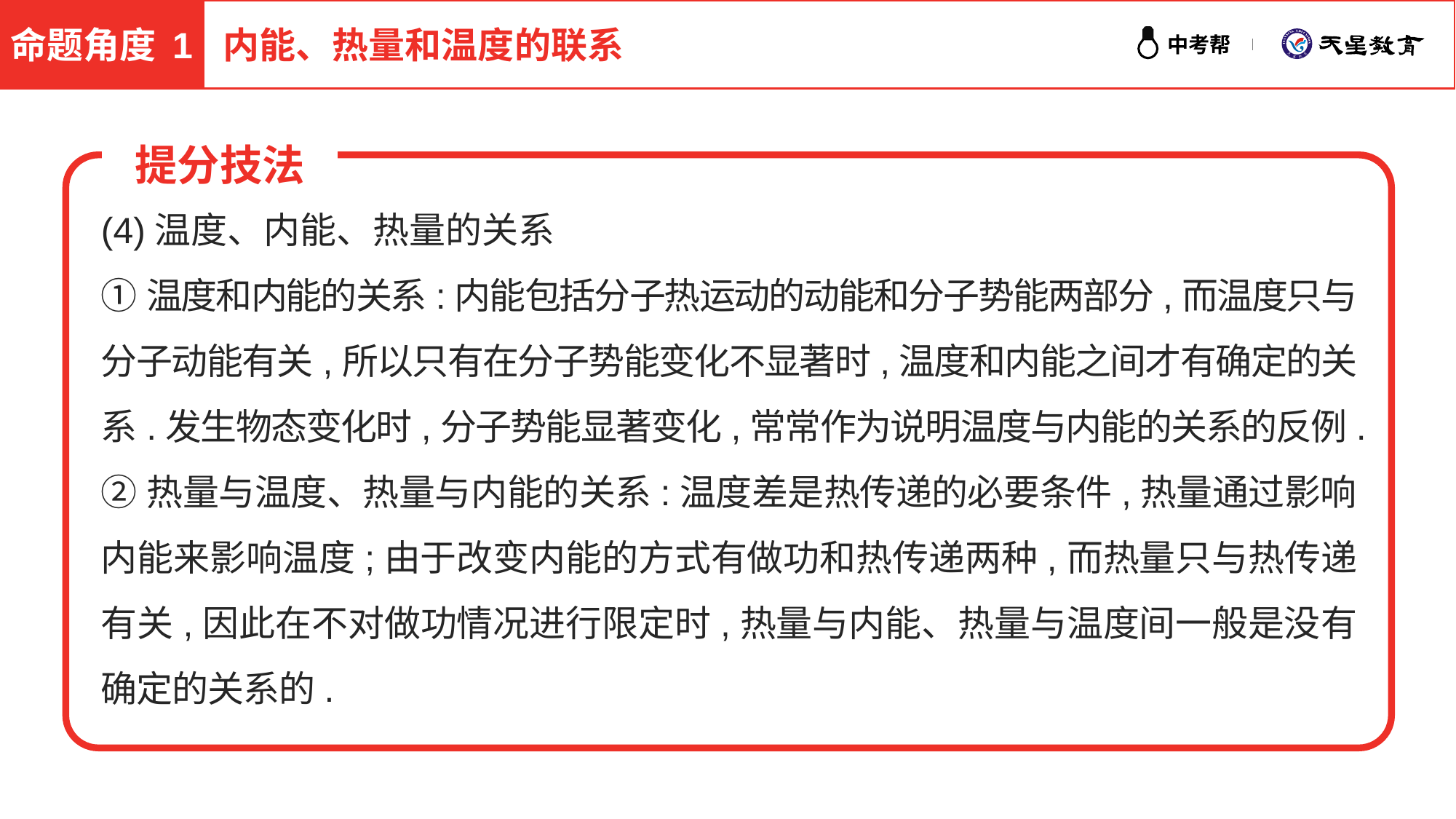

命题角度 1
内能、热量和温度的联系
提分技法

(4)温度、内能、热量的关系
①温度和内能的关系:内能包括分子热运动的动能和分子势能两部分,而温度只与分子动能有关,所以只有在分子势能变化不显著时,温度和内能之间才有确定的关系.发生物态变化时,分子势能显著变化,常常作为说明温度与内能的关系的反例.
②热量与温度、热量与内能的关系:温度差是热传递的必要条件,热量通过影响内能来影响温度;由于改变内能的方式有做功和热传递两种,而热量只与热传递有关,因此在不对做功情况进行限定时,热量与内能、热量与温度间一般是没有确定的关系的.